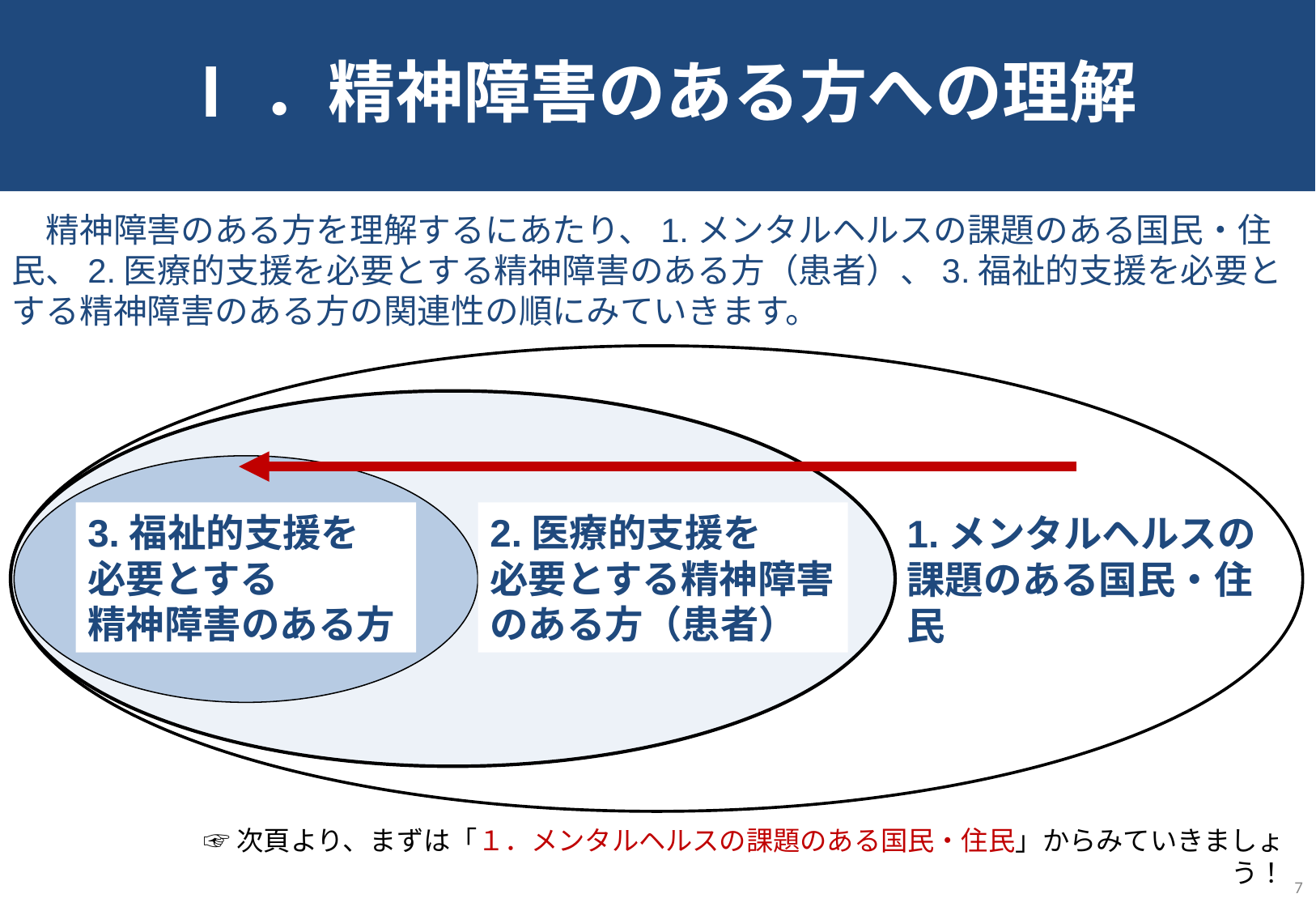

# Ⅰ．精神障害のある方への理解
　精神障害のある方を理解するにあたり、1.メンタルヘルスの課題のある国民・住民、2.医療的支援を必要とする精神障害のある方（患者）、3.福祉的支援を必要とする精神障害のある方の関連性の順にみていきます。

3.福祉的支援を
必要とする
精神障害のある方
2.医療的支援を
必要とする精神障害のある方（患者）
1.メンタルヘルスの
課題のある国民・住民
☞次頁より、まずは「１．メンタルヘルスの課題のある国民・住民」からみていきましょう！
7